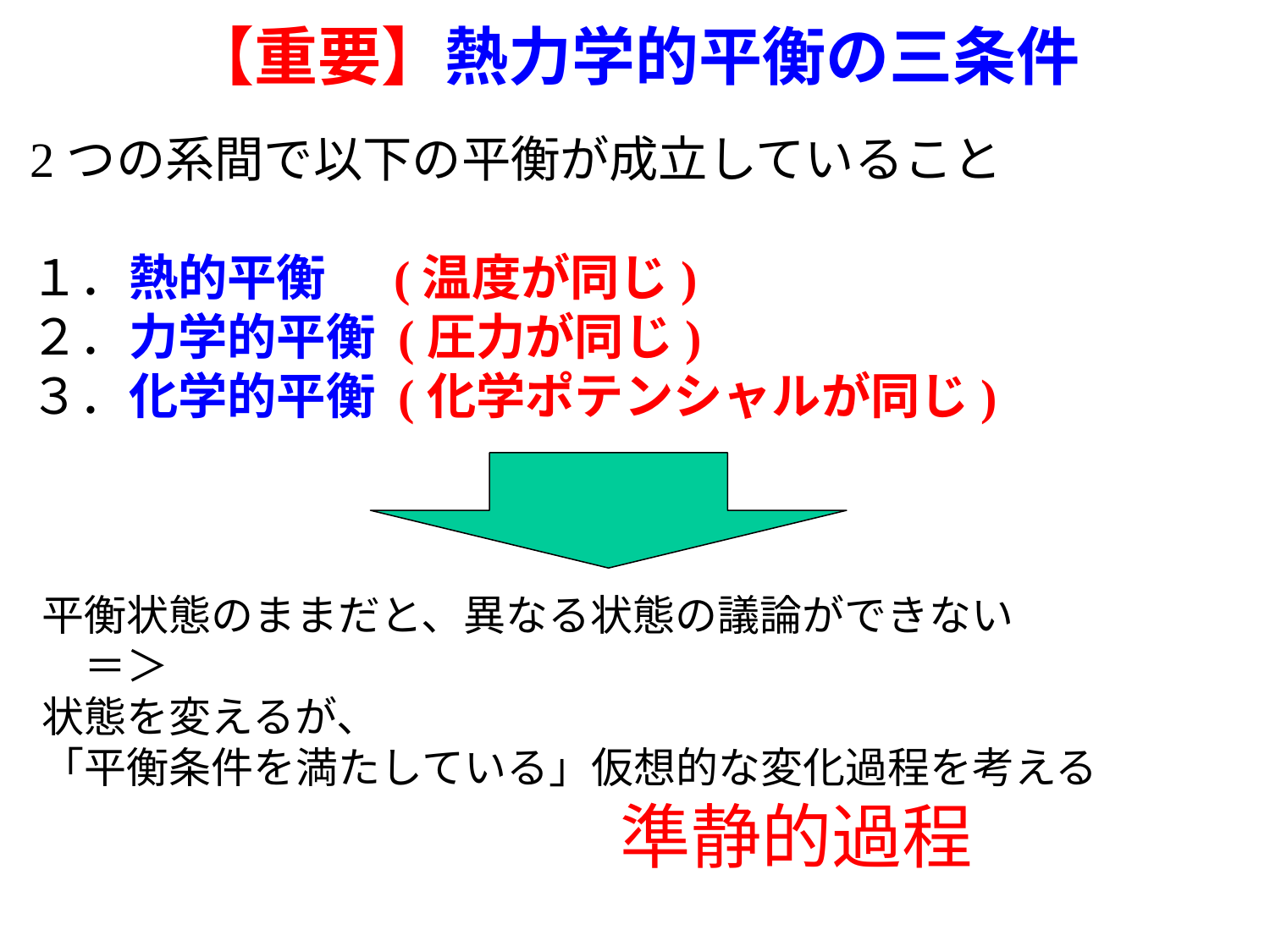

# 【重要】熱力学的平衡の三条件
2つの系間で以下の平衡が成立していること

１．熱的平衡     (温度が同じ)
２．力学的平衡 (圧力が同じ)
３．化学的平衡 (化学ポテンシャルが同じ)

平衡状態のままだと、異なる状態の議論ができない
　＝＞
状態を変えるが、
「平衡条件を満たしている」仮想的な変化過程を考える
				　準静的過程